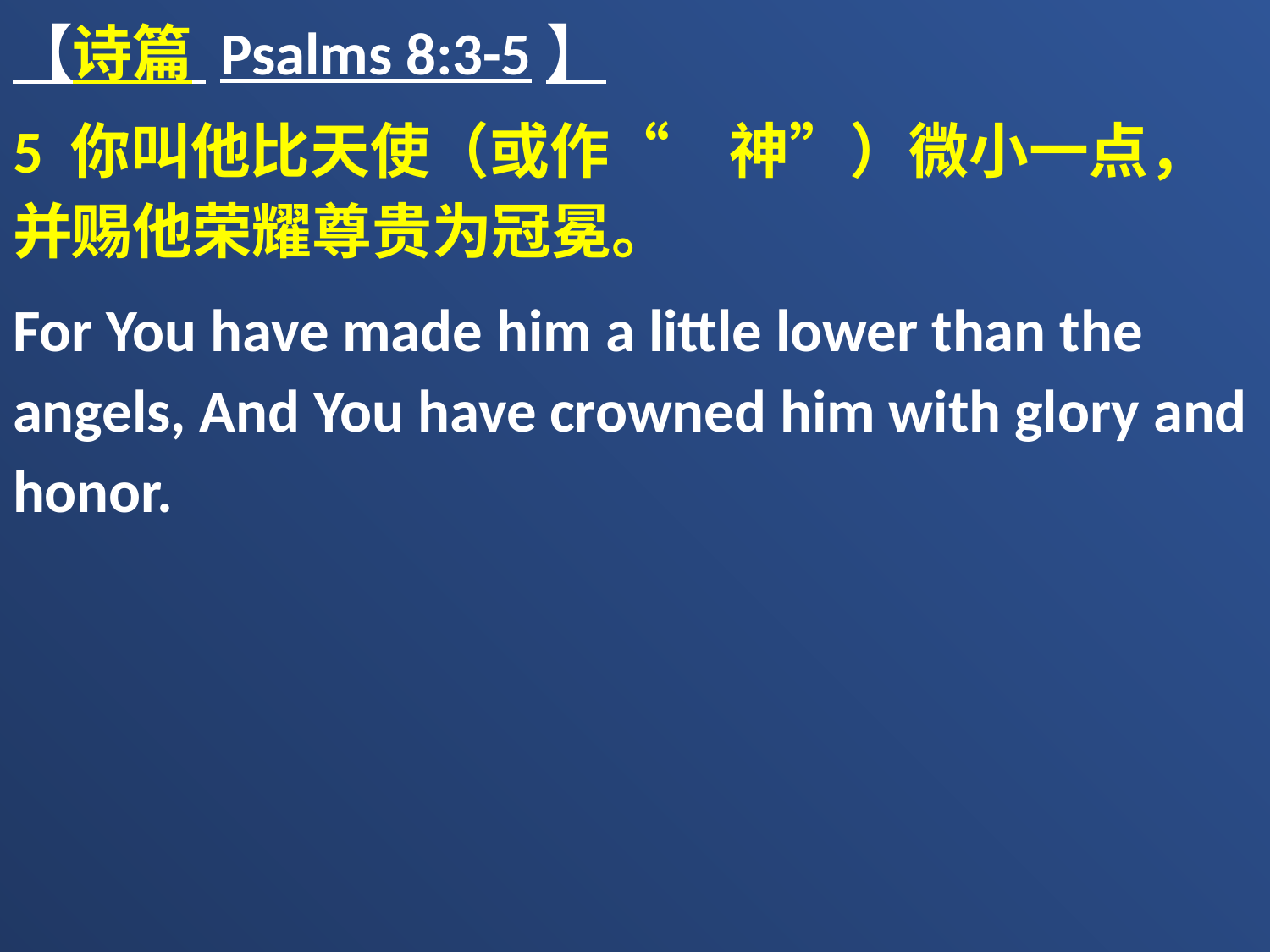

【诗篇 Psalms 8:3-5】
5 你叫他比天使（或作“　神”）微小一点，并赐他荣耀尊贵为冠冕。
For You have made him a little lower than the angels, And You have crowned him with glory and honor.